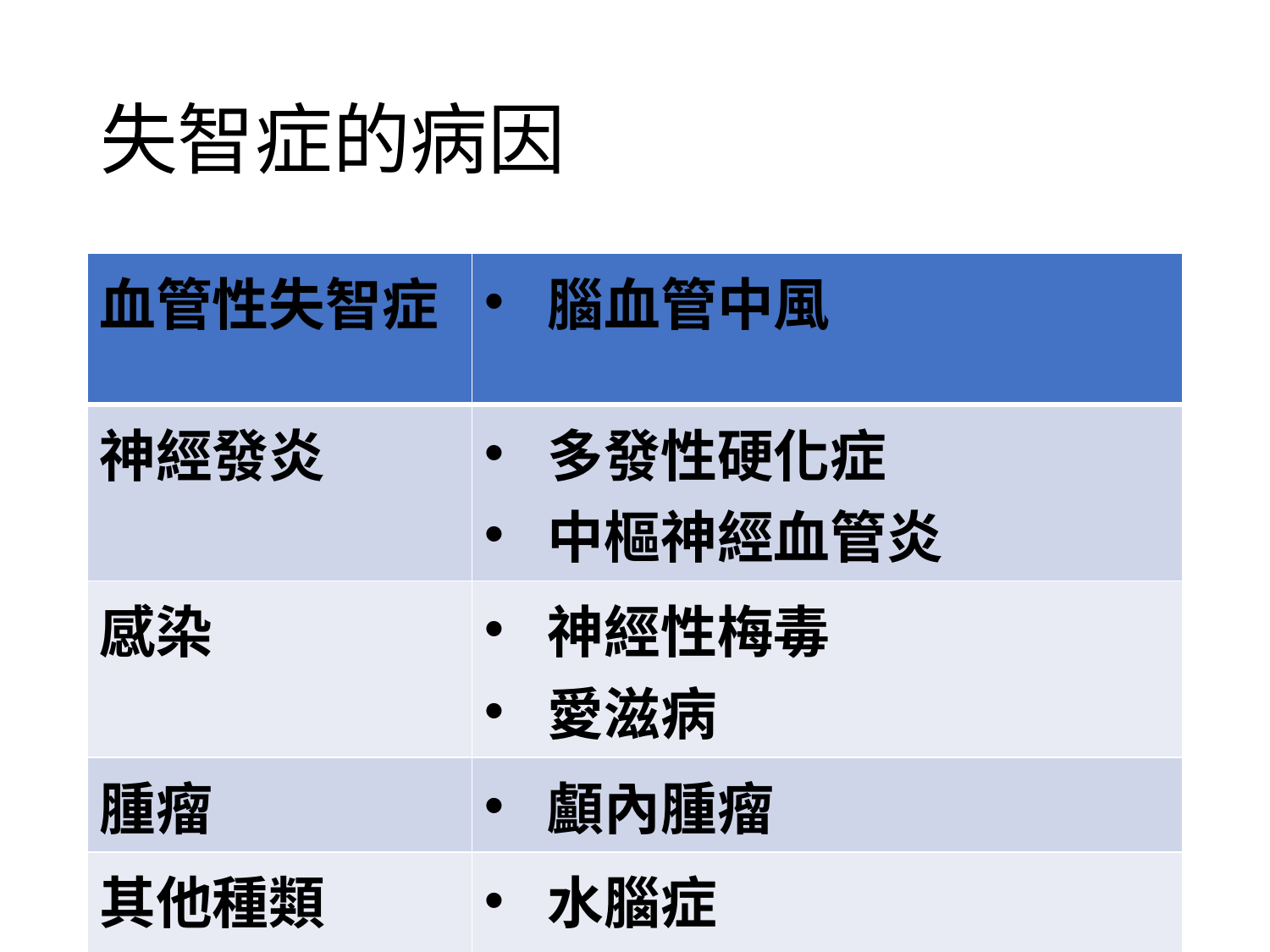

# 失智症的病因
| 血管性失智症 | 腦血管中風 |
| --- | --- |
| 神經發炎 | 多發性硬化症 中樞神經血管炎 |
| 感染 | 神經性梅毒 愛滋病 |
| 腫瘤 | 顱內腫瘤 |
| 其他種類 | 水腦症 腦部外傷 |